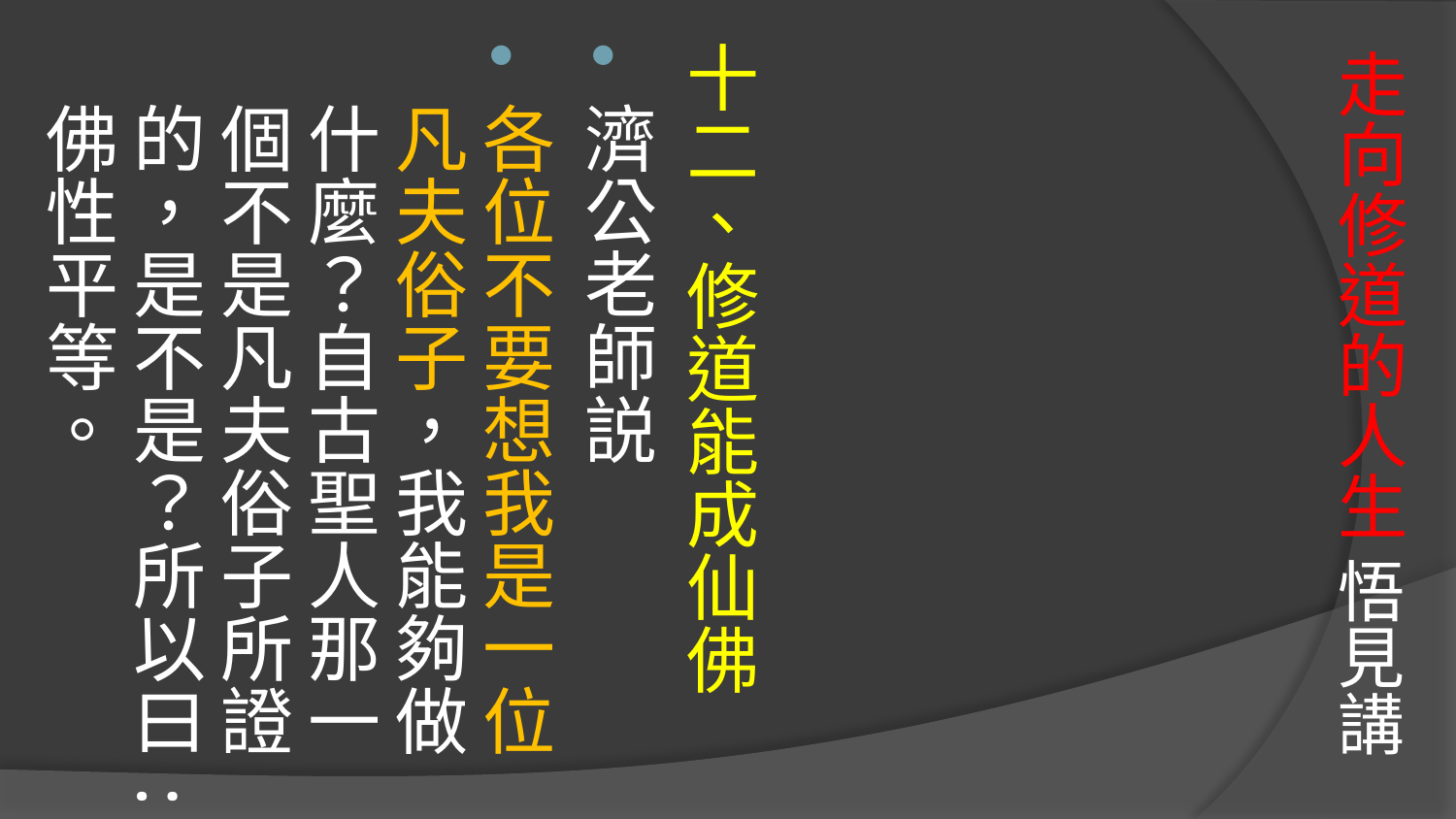

# 走向修道的人生 悟見講
十二、修道能成仙佛
濟公老師説
各位不要想我是一位凡夫俗子，我能夠做什麼？自古聖人那一個不是凡夫俗子所證的，是不是？所以曰:佛性平等。